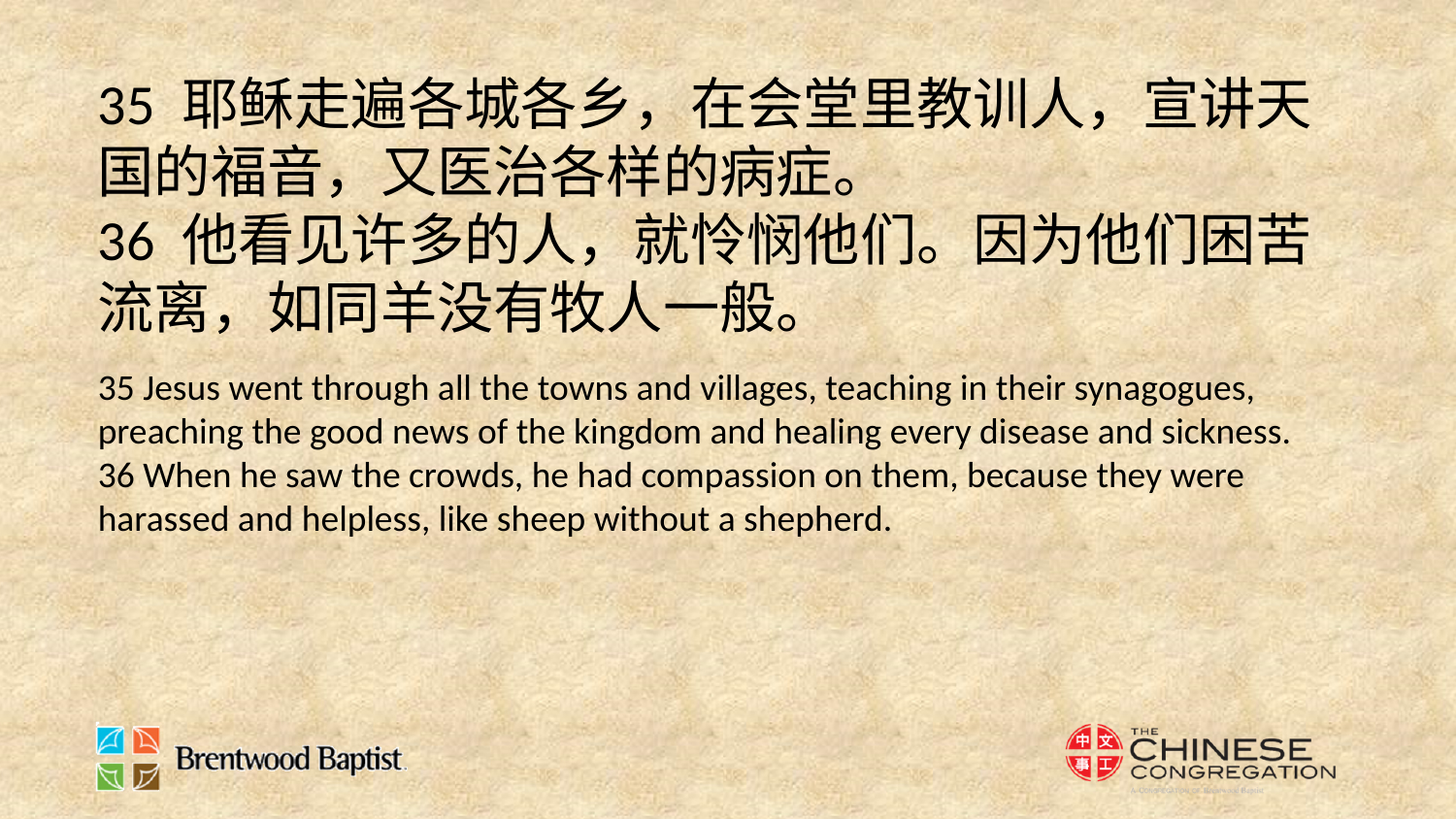

35 耶稣走遍各城各乡，在会堂里教训人，宣讲天国的福音，又医治各样的病症。
36 他看见许多的人，就怜悯他们。因为他们困苦流离，如同羊没有牧人一般。

35 Jesus went through all the towns and villages, teaching in their synagogues, preaching the good news of the kingdom and healing every disease and sickness.
36 When he saw the crowds, he had compassion on them, because they were harassed and helpless, like sheep without a shepherd.